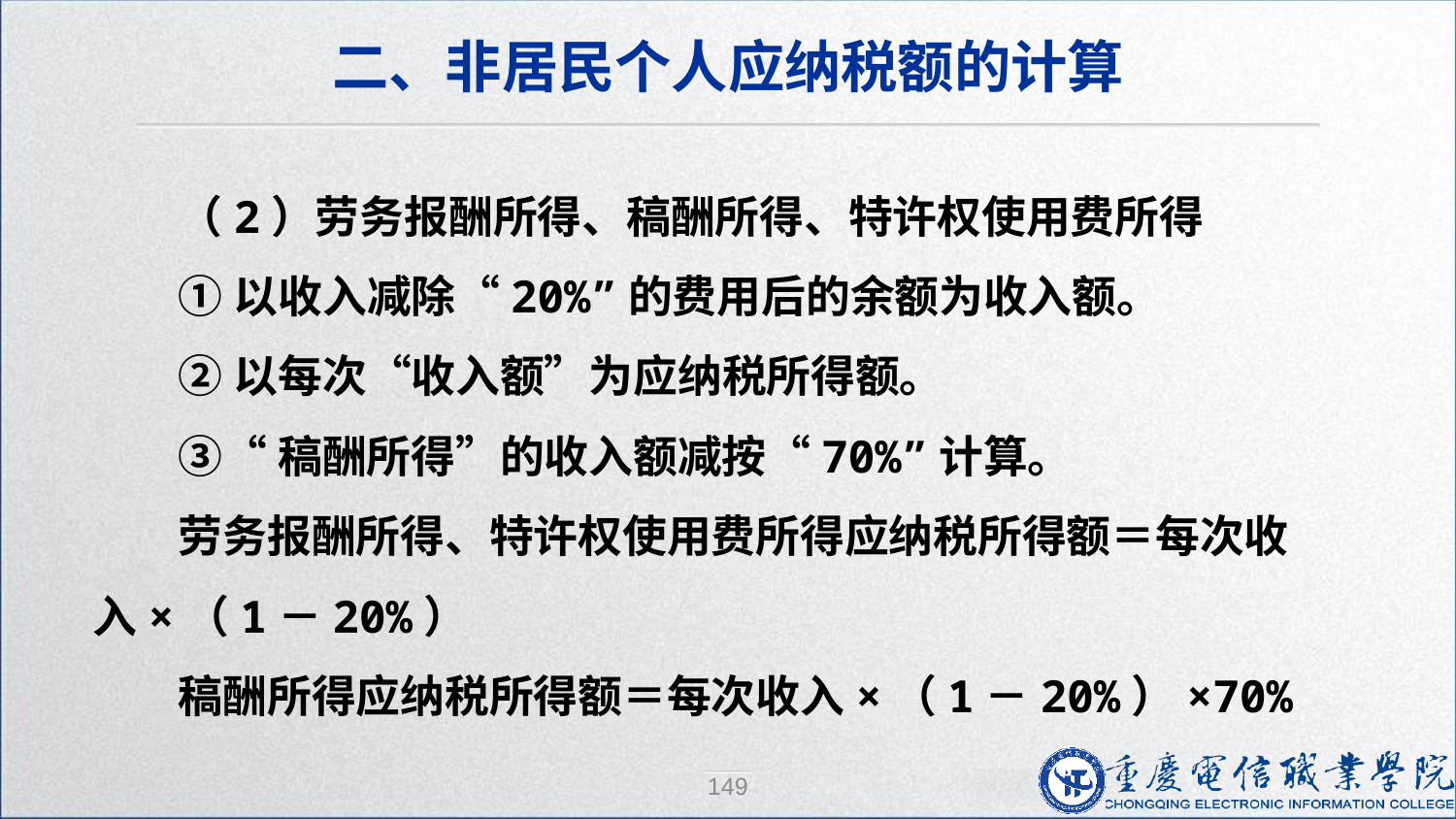

二、非居民个人应纳税额的计算
（2）劳务报酬所得、稿酬所得、特许权使用费所得
①以收入减除“20%”的费用后的余额为收入额。
②以每次“收入额”为应纳税所得额。
③“稿酬所得”的收入额减按“70%”计算。
劳务报酬所得、特许权使用费所得应纳税所得额＝每次收入×（1－20%）
稿酬所得应纳税所得额＝每次收入×（1－20%）×70%
149